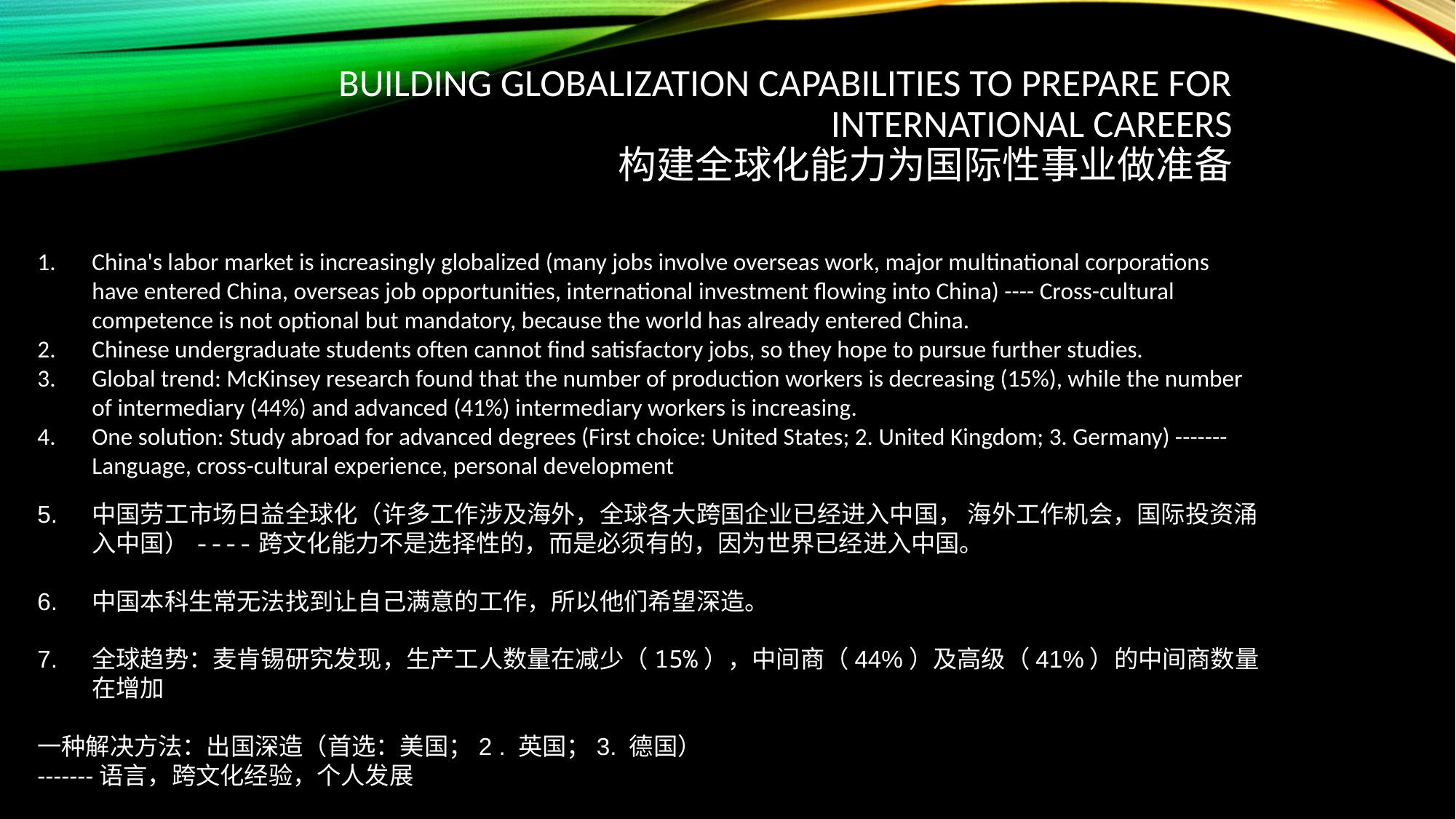

Building Globalization Capabilities to Prepare for International Careers
构建全球化能力为国际性事业做准备

China's labor market is increasingly globalized (many jobs involve overseas work, major multinational corporations have entered China, overseas job opportunities, international investment flowing into China) ---- Cross-cultural competence is not optional but mandatory, because the world has already entered China.
Chinese undergraduate students often cannot find satisfactory jobs, so they hope to pursue further studies.
Global trend: McKinsey research found that the number of production workers is decreasing (15%), while the number of intermediary (44%) and advanced (41%) intermediary workers is increasing.
One solution: Study abroad for advanced degrees (First choice: United States; 2. United Kingdom; 3. Germany) ------- Language, cross-cultural experience, personal development

中国劳工市场日益全球化（许多工作涉及海外，全球各大跨国企业已经进入中国， 海外工作机会，国际投资涌入中国）----跨文化能力不是选择性的，而是必须有的，因为世界已经进入中国。
中国本科生常无法找到让自己满意的工作，所以他们希望深造。
全球趋势：麦肯锡研究发现，生产工人数量在减少（15%），中间商（44%）及高级（41%）的中间商数量在增加
一种解决方法：出国深造（首选：美国；2 . 英国；3. 德国）
-------语言，跨文化经验，个人发展